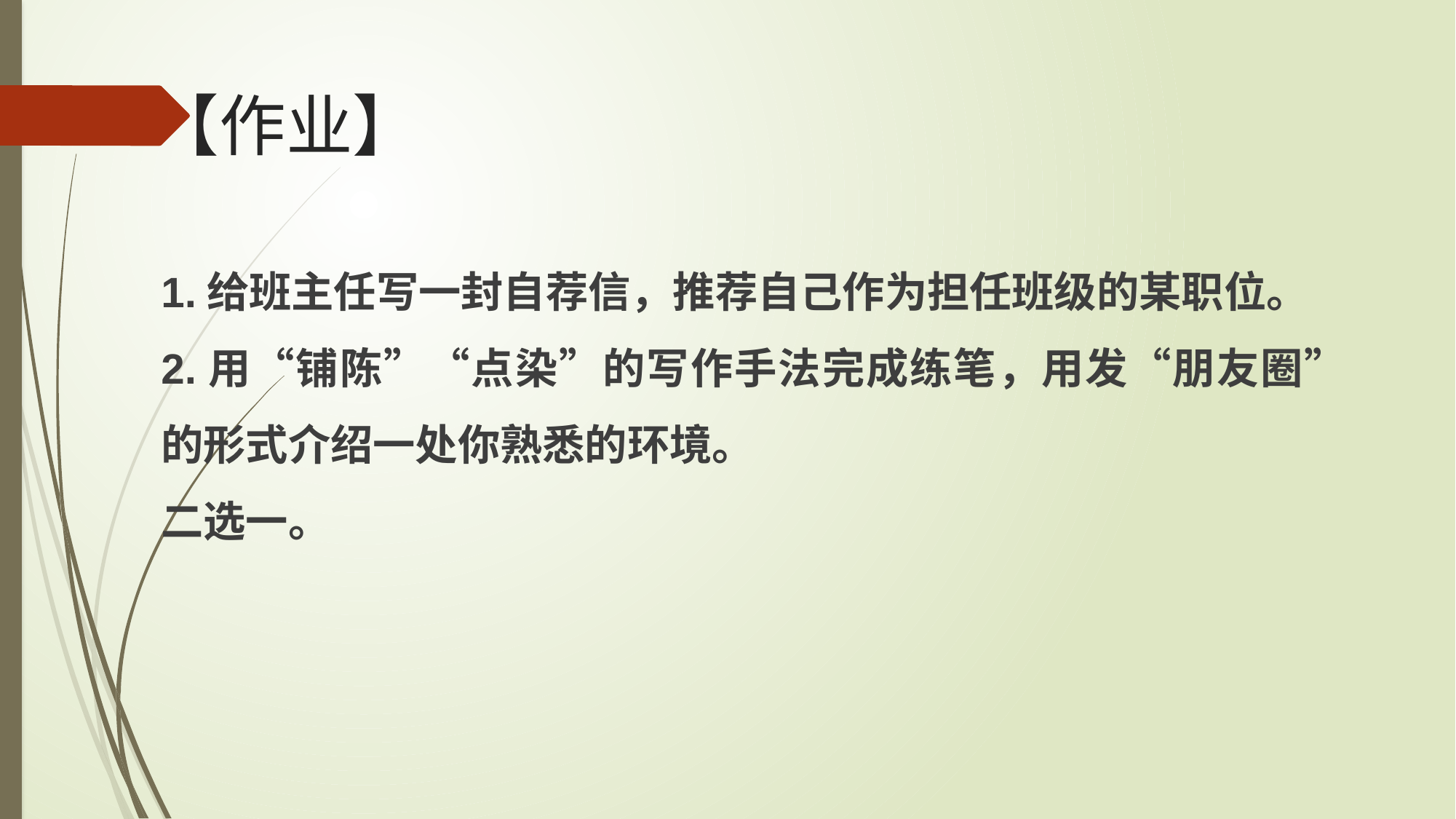

【作业】
1.给班主任写一封自荐信，推荐自己作为担任班级的某职位。
2.用“铺陈”“点染”的写作手法完成练笔，用发“朋友圈”的形式介绍一处你熟悉的环境。
二选一。